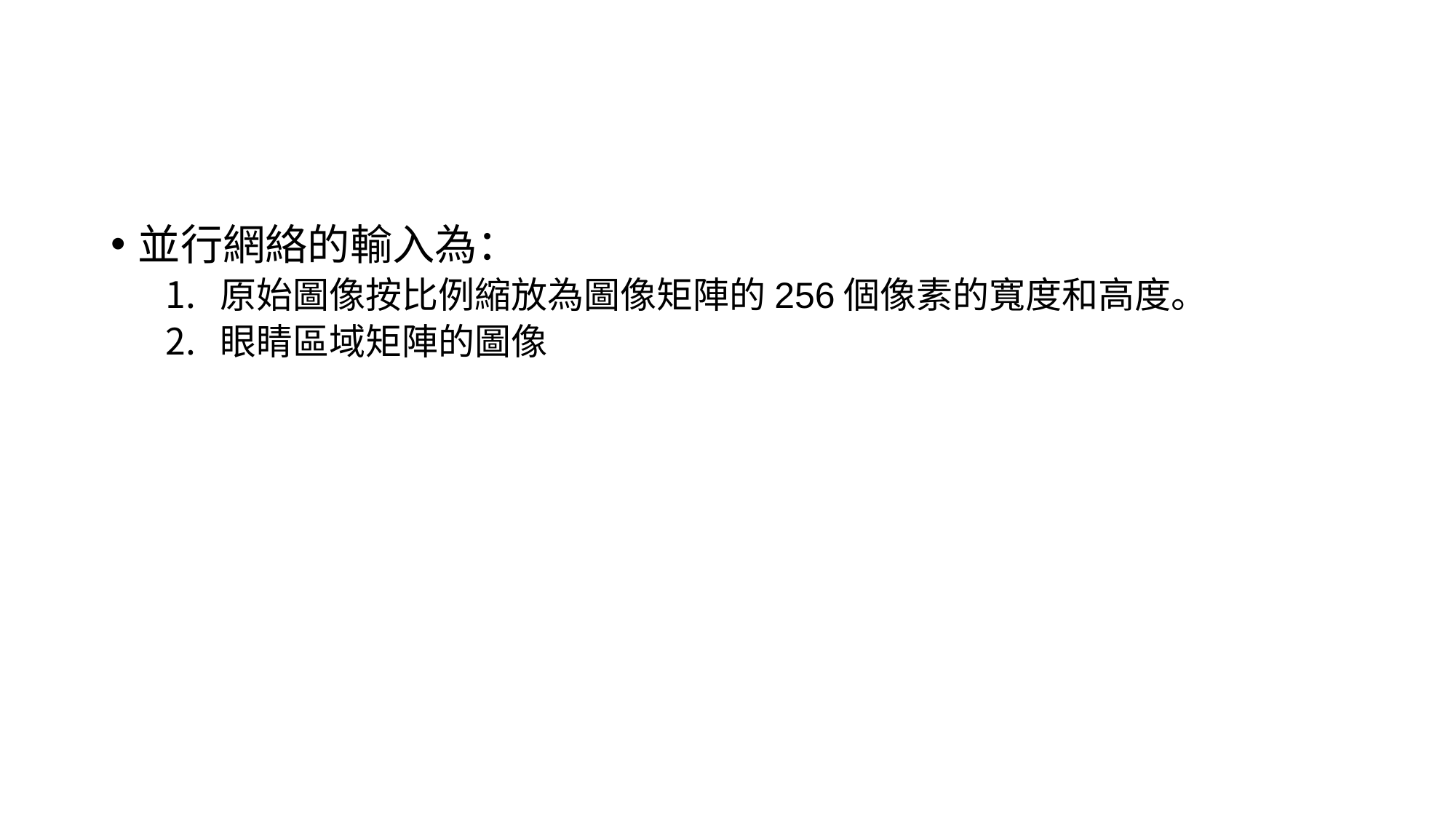

#
並行網絡的輸入為：
原始圖像按比例縮放為圖像矩陣的256個像素的寬度和高度。
眼睛區域矩陣的圖像